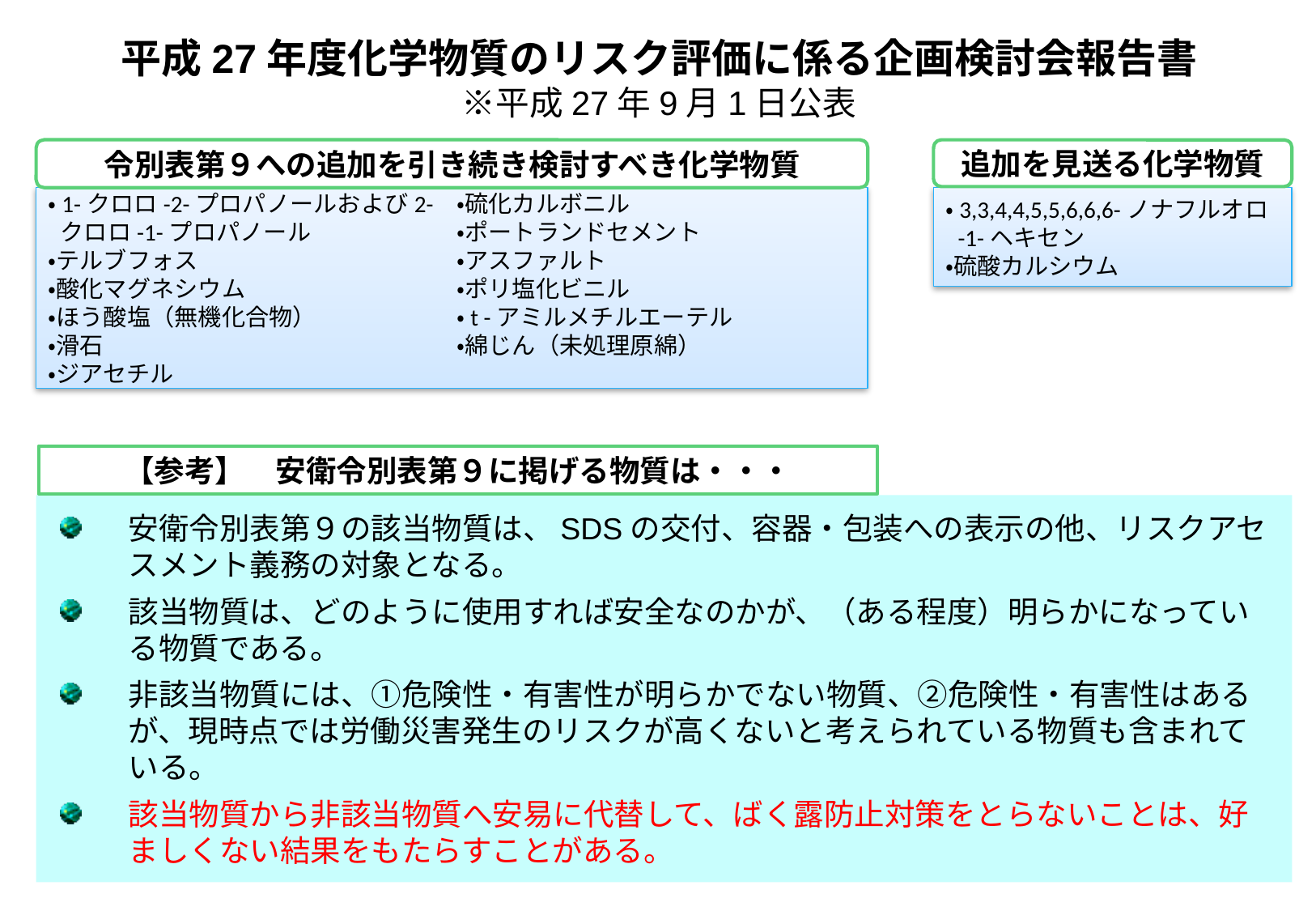

平成27年度化学物質のリスク評価に係る企画検討会報告書
※平成27年9月1日公表
令別表第９への追加を引き続き検討すべき化学物質
追加を見送る化学物質
・1-クロロ-2-プロパノールおよび2-クロロ-1-プロパノール
・テルブフォス
・酸化マグネシウム
・ほう酸塩（無機化合物）
・滑石
・ジアセチル
・硫化カルボニル
・ポートランドセメント
・アスファルト
・ポリ塩化ビニル
・t -アミルメチルエーテル
・綿じん（未処理原綿）

・3,3,4,4,5,5,6,6,6-ノナフルオロ-1-ヘキセン
・硫酸カルシウム
【参考】　安衛令別表第９に掲げる物質は・・・
安衛令別表第９の該当物質は、SDSの交付、容器・包装への表示の他、リスクアセスメント義務の対象となる。
該当物質は、どのように使用すれば安全なのかが、（ある程度）明らかになっている物質である。
非該当物質には、①危険性・有害性が明らかでない物質、②危険性・有害性はあるが、現時点では労働災害発生のリスクが高くないと考えられている物質も含まれている。
該当物質から非該当物質へ安易に代替して、ばく露防止対策をとらないことは、好ましくない結果をもたらすことがある。